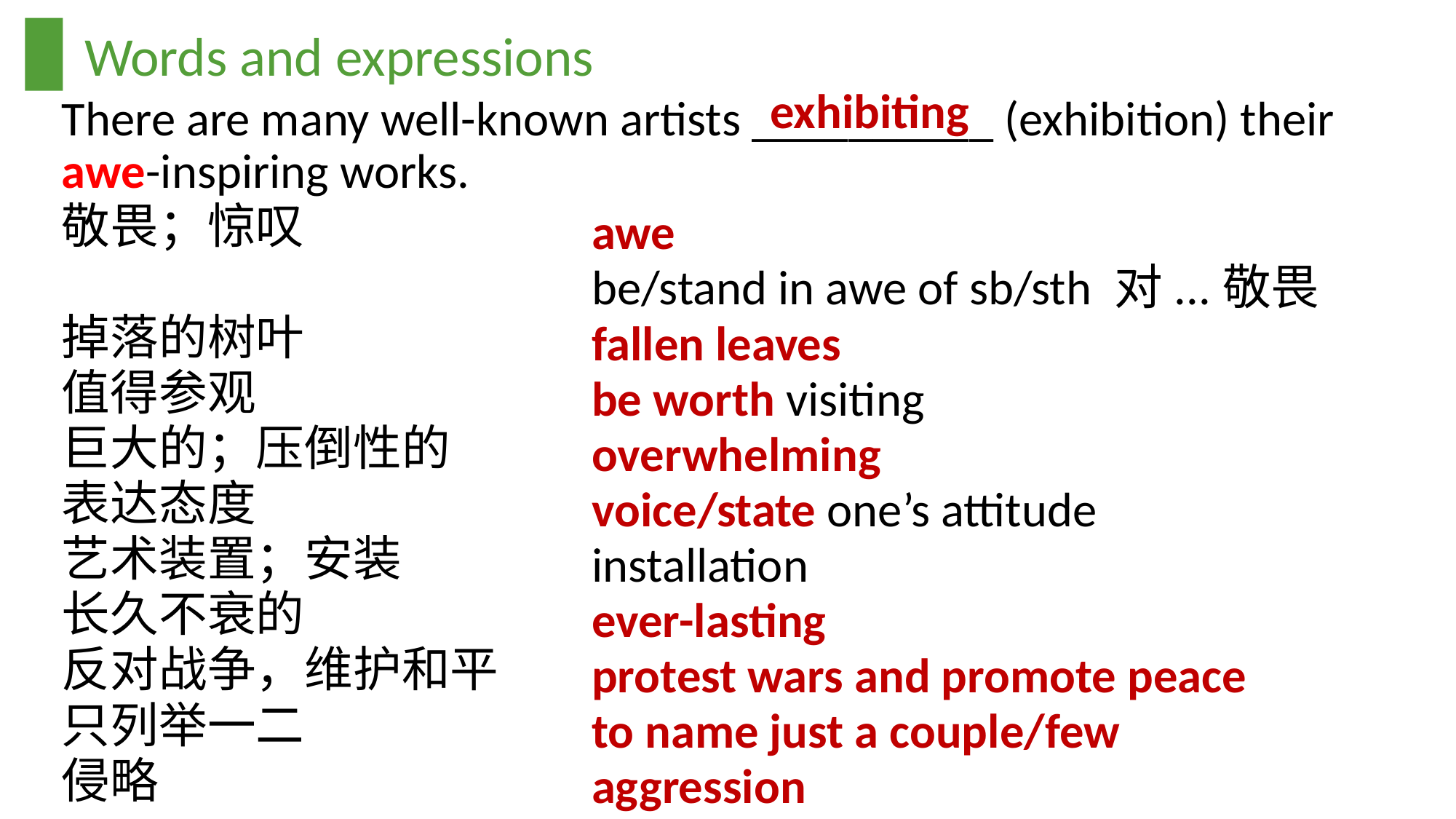

# Words and expressions
exhibiting
There are many well-known artists __________ (exhibition) their awe-inspiring works.
敬畏；惊叹

掉落的树叶
值得参观
巨大的；压倒性的
表达态度
艺术装置；安装
长久不衰的
反对战争，维护和平
只列举一二
侵略

awe
be/stand in awe of sb/sth 对...敬畏
fallen leaves
be worth visiting
overwhelming
voice/state one’s attitude
installation
ever-lasting
protest wars and promote peace
to name just a couple/few
aggression